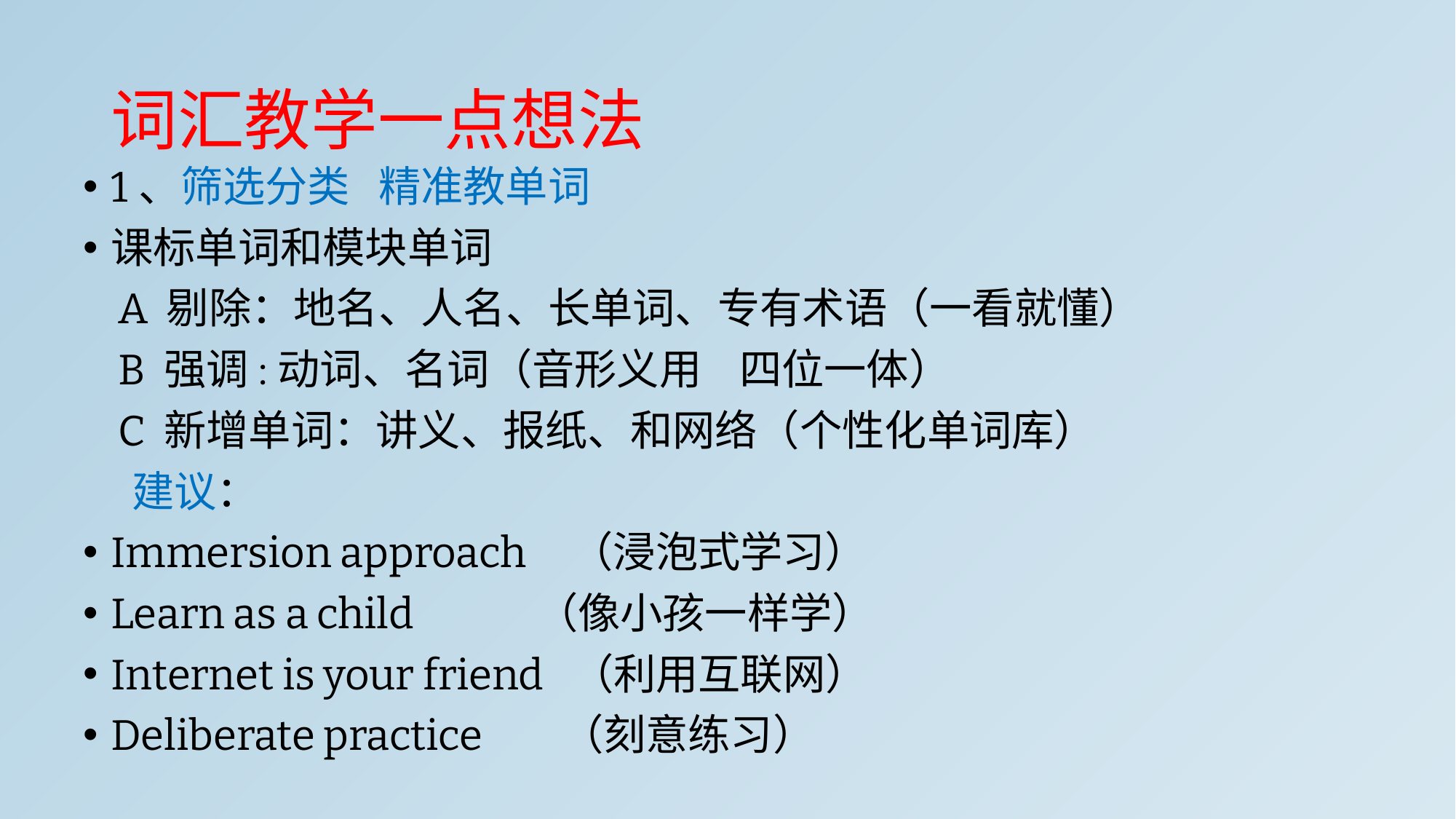

# 词汇教学一点想法
1、筛选分类   精准教单词
课标单词和模块单词
    A 剔除：地名、人名、长单词、专有术语（一看就懂）
    B 强调:动词、名词（音形义用    四位一体）
    C 新增单词：讲义、报纸、和网络（个性化单词库）
    建议：
Immersion approach    （浸泡式学习）
Learn as a child             （像小孩一样学）
Internet is your friend  （利用互联网）
Deliberate practice        （刻意练习）